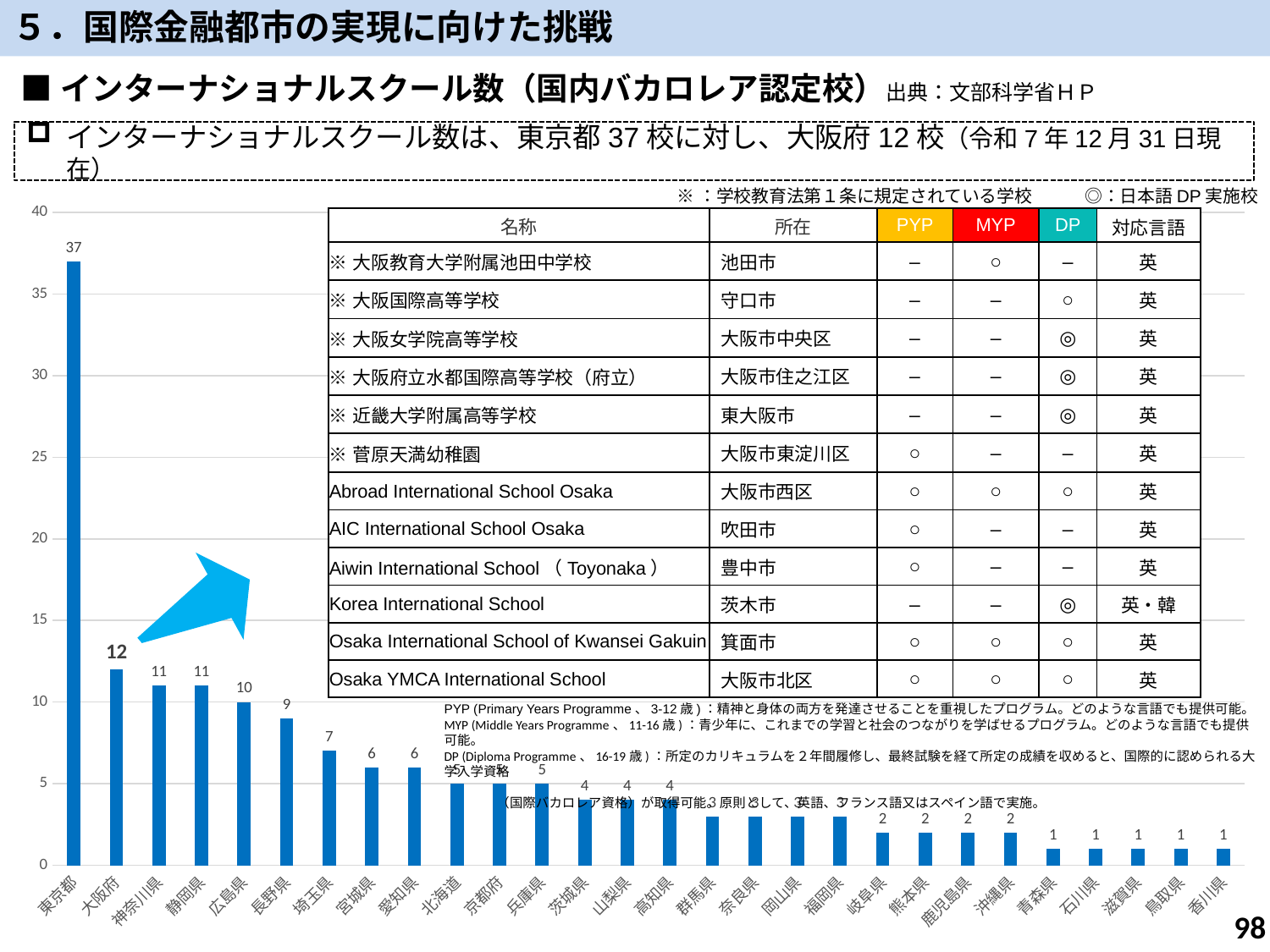

５．国際金融都市の実現に向けた挑戦
■インターナショナルスクール数（国内バカロレア認定校）出典：文部科学省ＨＰ
インターナショナルスクール数は、東京都37校に対し、大阪府12校（令和7年12月31日現在）
※：学校教育法第１条に規定されている学校　　　◎：日本語DP実施校

[unsupported chart]

| 名称 | 所在 | PYP | MYP | DP | 対応言語 |
| --- | --- | --- | --- | --- | --- |
| ※大阪教育大学附属池田中学校 | 池田市 | – | ○ | – | 英 |
| ※大阪国際高等学校 | 守口市 | – | – | ○ | 英 |
| ※大阪女学院高等学校 | 大阪市中央区 | – | – | ◎ | 英 |
| ※大阪府立水都国際高等学校（府立） | 大阪市住之江区 | – | – | ◎ | 英 |
| ※近畿大学附属高等学校 | 東大阪市 | – | – | ◎ | 英 |
| ※菅原天満幼稚園 | 大阪市東淀川区 | ○ | – | – | 英 |
| Abroad International School Osaka | 大阪市西区 | ○ | ○ | ○ | 英 |
| AIC International School Osaka | 吹田市 | ○ | – | – | 英 |
| Aiwin International School（Toyonaka） | 豊中市 | ○ | – | – | 英 |
| Korea International School | 茨木市 | – | – | ◎ | 英・韓 |
| Osaka International School of Kwansei Gakuin | 箕面市 | ○ | ○ | ○ | 英 |
| Osaka YMCA International School | 大阪市北区 | ○ | ○ | ○ | 英 |

PYP (Primary Years Programme、3-12歳)：精神と身体の両方を発達させることを重視したプログラム。どのような言語でも提供可能。
MYP (Middle Years Programme、11-16歳)：青少年に、これまでの学習と社会のつながりを学ばせるプログラム。どのような言語でも提供可能。
DP (Diploma Programme、16-19歳)：所定のカリキュラムを２年間履修し、最終試験を経て所定の成績を収めると、国際的に認められる大学入学資格

　　　　（国際バカロレア資格）が取得可能。原則として、英語、フランス語又はスペイン語で実施。
98